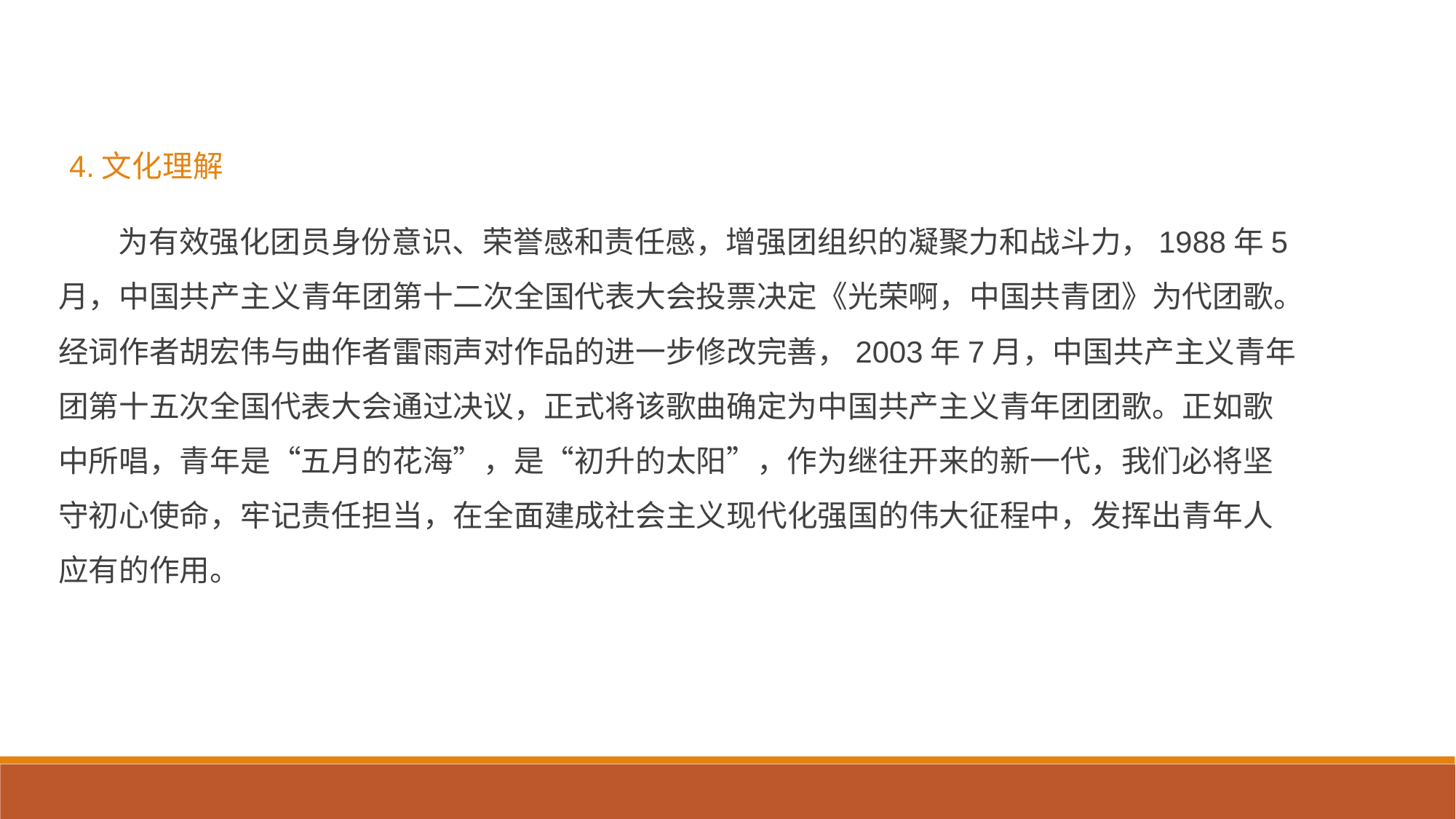

4.文化理解
为有效强化团员身份意识、荣誉感和责任感，增强团组织的凝聚力和战斗力，1988年5月，中国共产主义青年团第十二次全国代表大会投票决定《光荣啊，中国共青团》为代团歌。经词作者胡宏伟与曲作者雷雨声对作品的进一步修改完善，2003年7月，中国共产主义青年团第十五次全国代表大会通过决议，正式将该歌曲确定为中国共产主义青年团团歌。正如歌中所唱，青年是“五月的花海”，是“初升的太阳”，作为继往开来的新一代，我们必将坚守初心使命，牢记责任担当，在全面建成社会主义现代化强国的伟大征程中，发挥出青年人应有的作用。